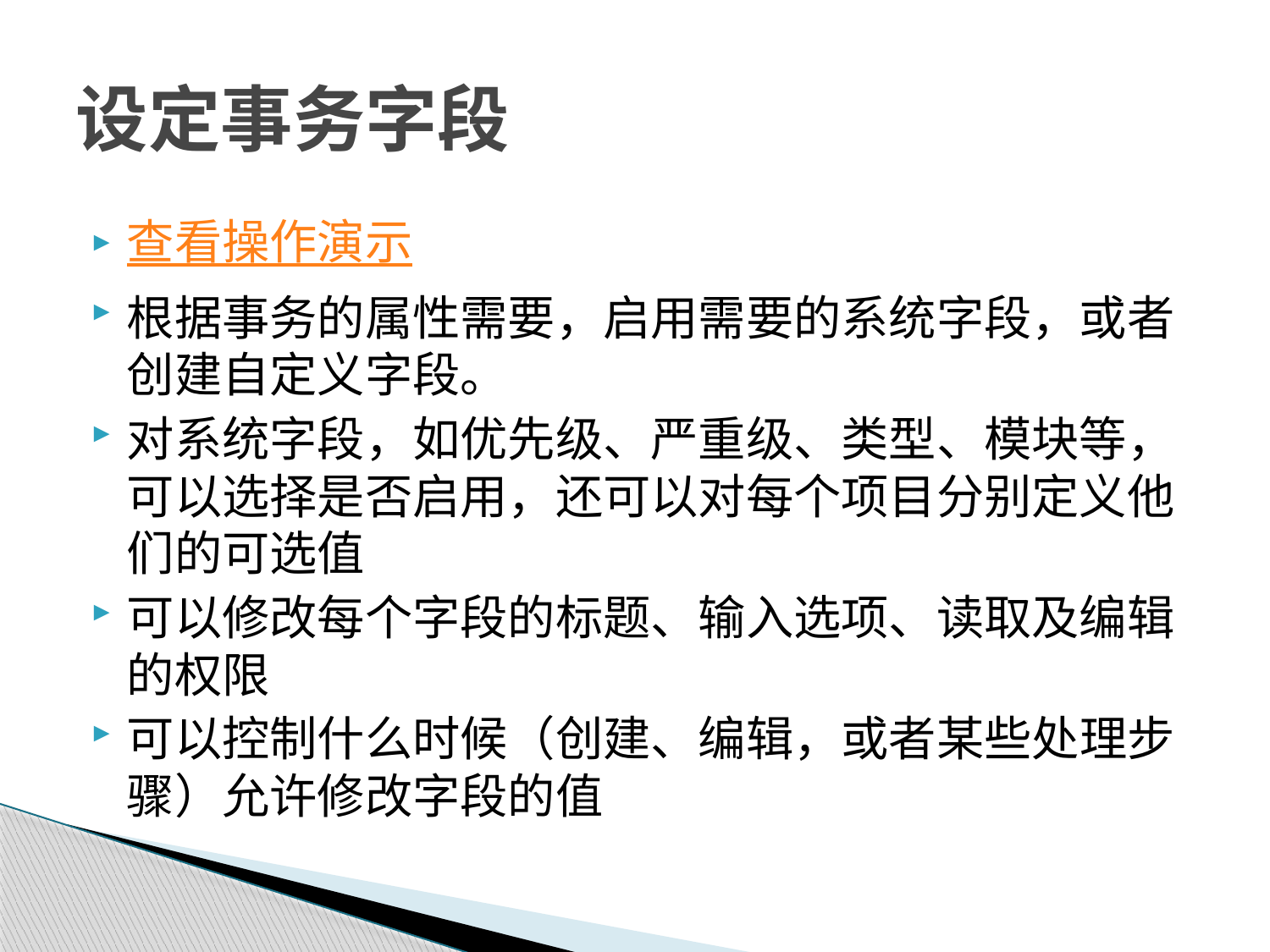

# 设定事务字段
查看操作演示
根据事务的属性需要，启用需要的系统字段，或者创建自定义字段。
对系统字段，如优先级、严重级、类型、模块等，可以选择是否启用，还可以对每个项目分别定义他们的可选值
可以修改每个字段的标题、输入选项、读取及编辑的权限
可以控制什么时候（创建、编辑，或者某些处理步骤）允许修改字段的值